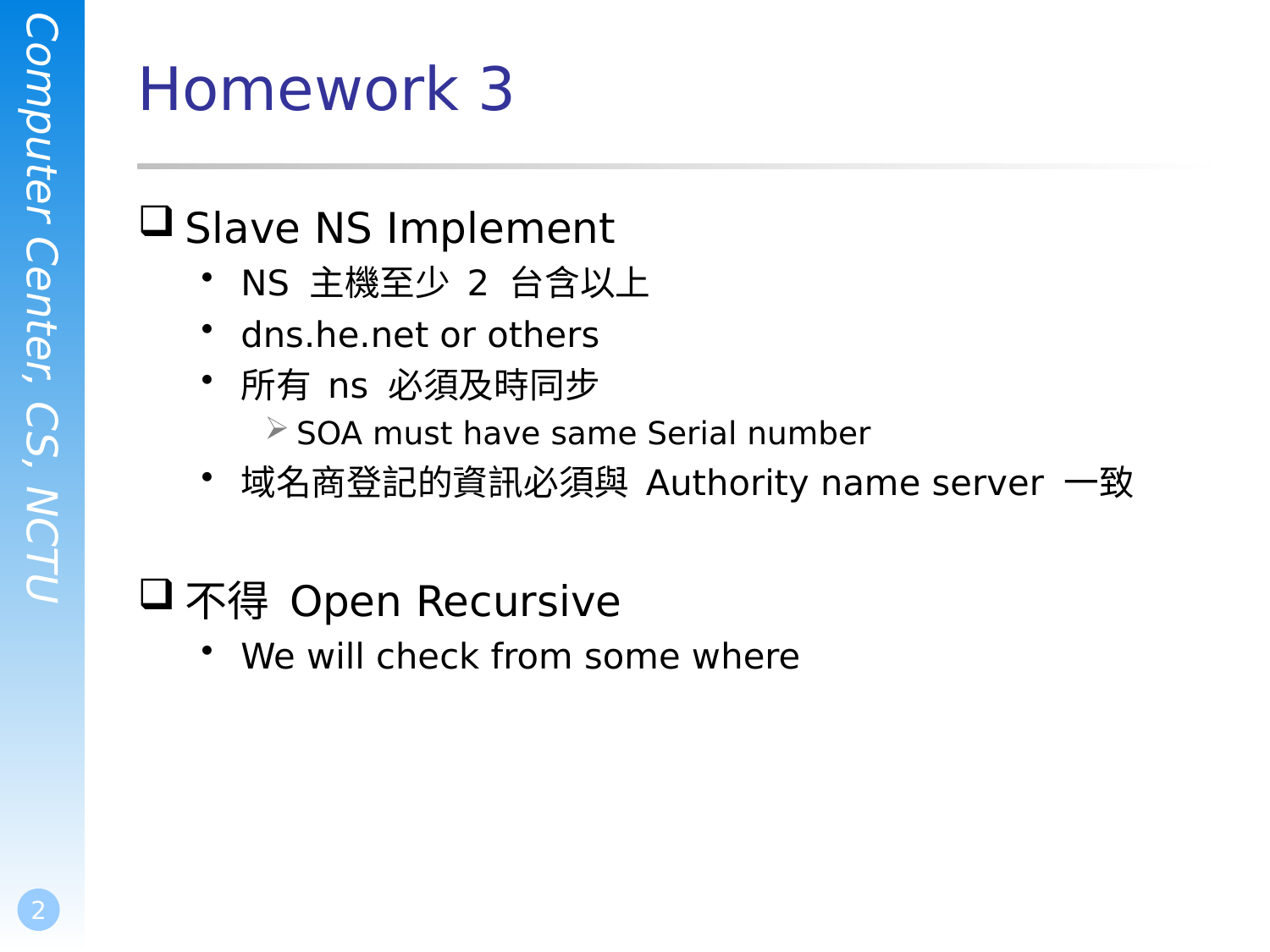

# Homework 3
Slave NS Implement
NS 主機至少 2 台含以上
dns.he.net or others
所有 ns 必須及時同步
SOA must have same Serial number
域名商登記的資訊必須與 Authority name server 一致

不得 Open Recursive
We will check from some where